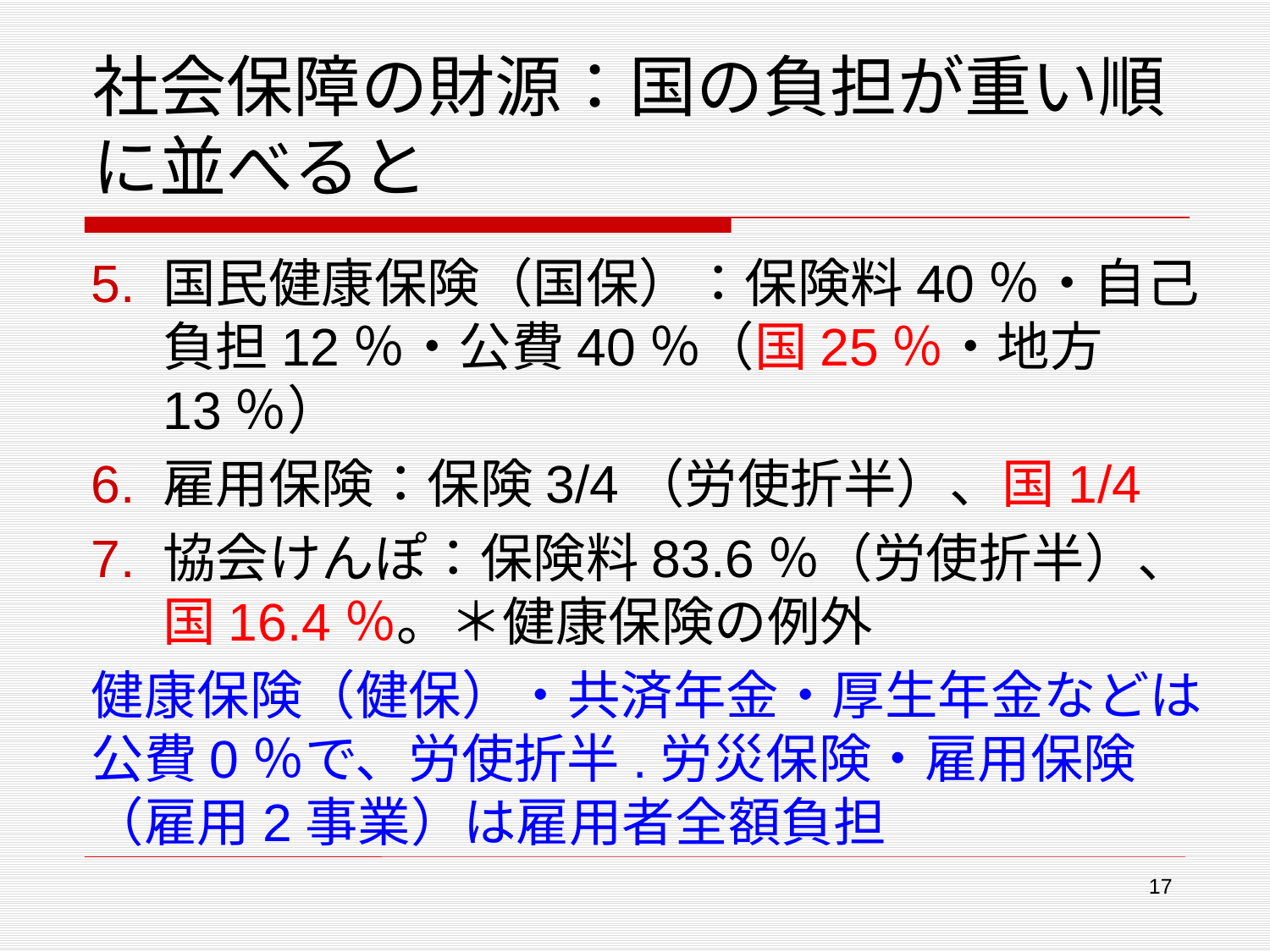

# 社会保障の財源：国の負担が重い順に並べると
国民健康保険（国保）：保険料40％・自己負担12％・公費40％（国25％・地方13％）
雇用保険：保険3/4（労使折半）、国1/4
協会けんぽ：保険料83.6％（労使折半）、国16.4％。＊健康保険の例外
健康保険（健保）・共済年金・厚生年金などは公費0％で、労使折半.労災保険・雇用保険（雇用2事業）は雇用者全額負担

17